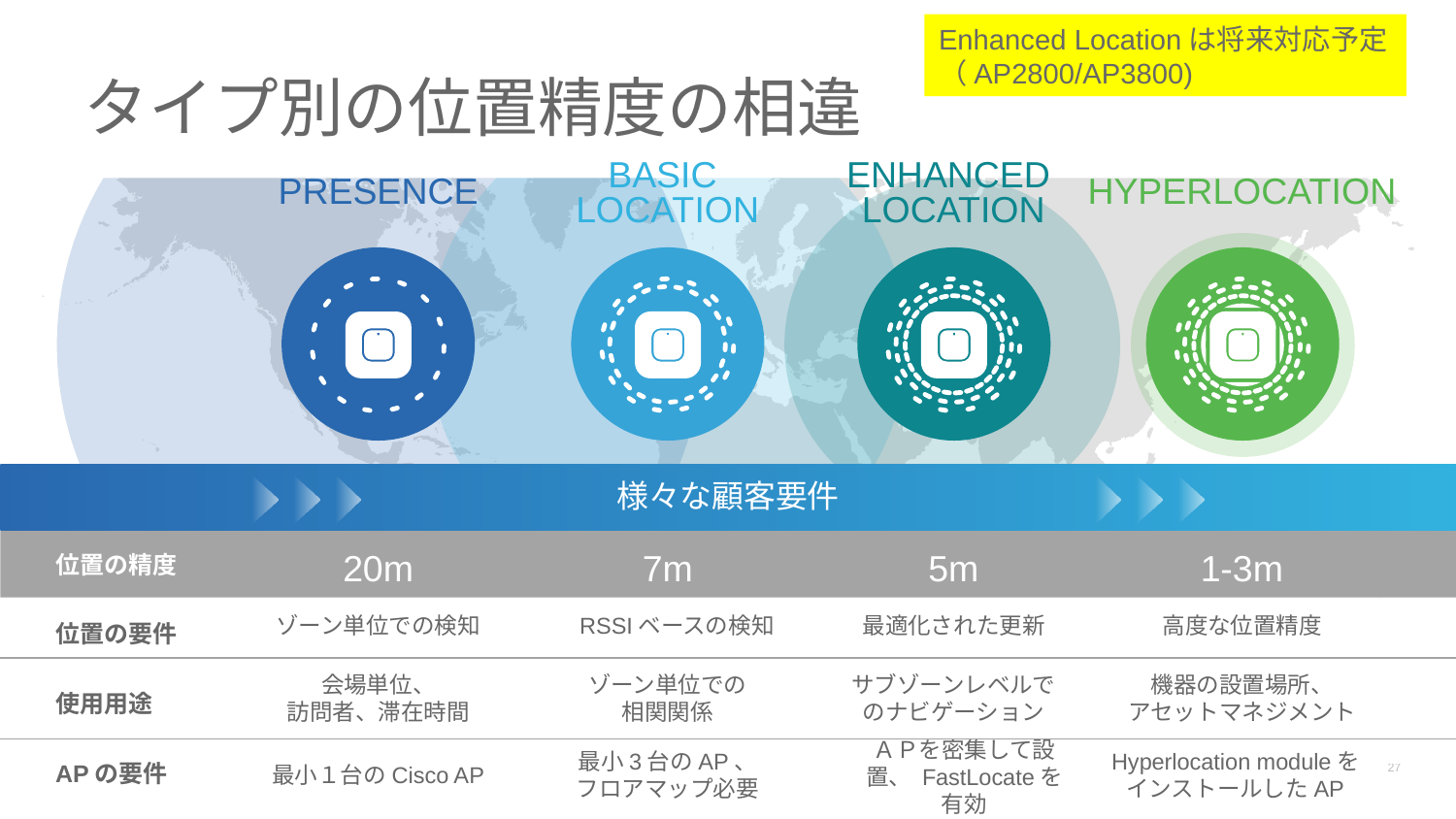

Enhanced Locationは将来対応予定
（AP2800/AP3800)

# タイプ別の位置精度の相違

BASIC
LOCATION
ENHANCED
LOCATION
PRESENCE
HYPERLOCATION

様々な顧客要件

20m
7m
5m
1-3m
位置の精度
最適化された更新
ゾーン単位での検知
RSSIベースの検知
高度な位置精度
位置の要件
会場単位、
訪問者、滞在時間
サブゾーンレベルでのナビゲーション
ゾーン単位での
相関関係
機器の設置場所、
アセットマネジメント
使用用途
最小3台のAP、
フロアマップ必要
Hyperlocation moduleをインストールしたAP
ＡＰを密集して設置、 FastLocateを有効
APの要件
最小１台のCisco AP